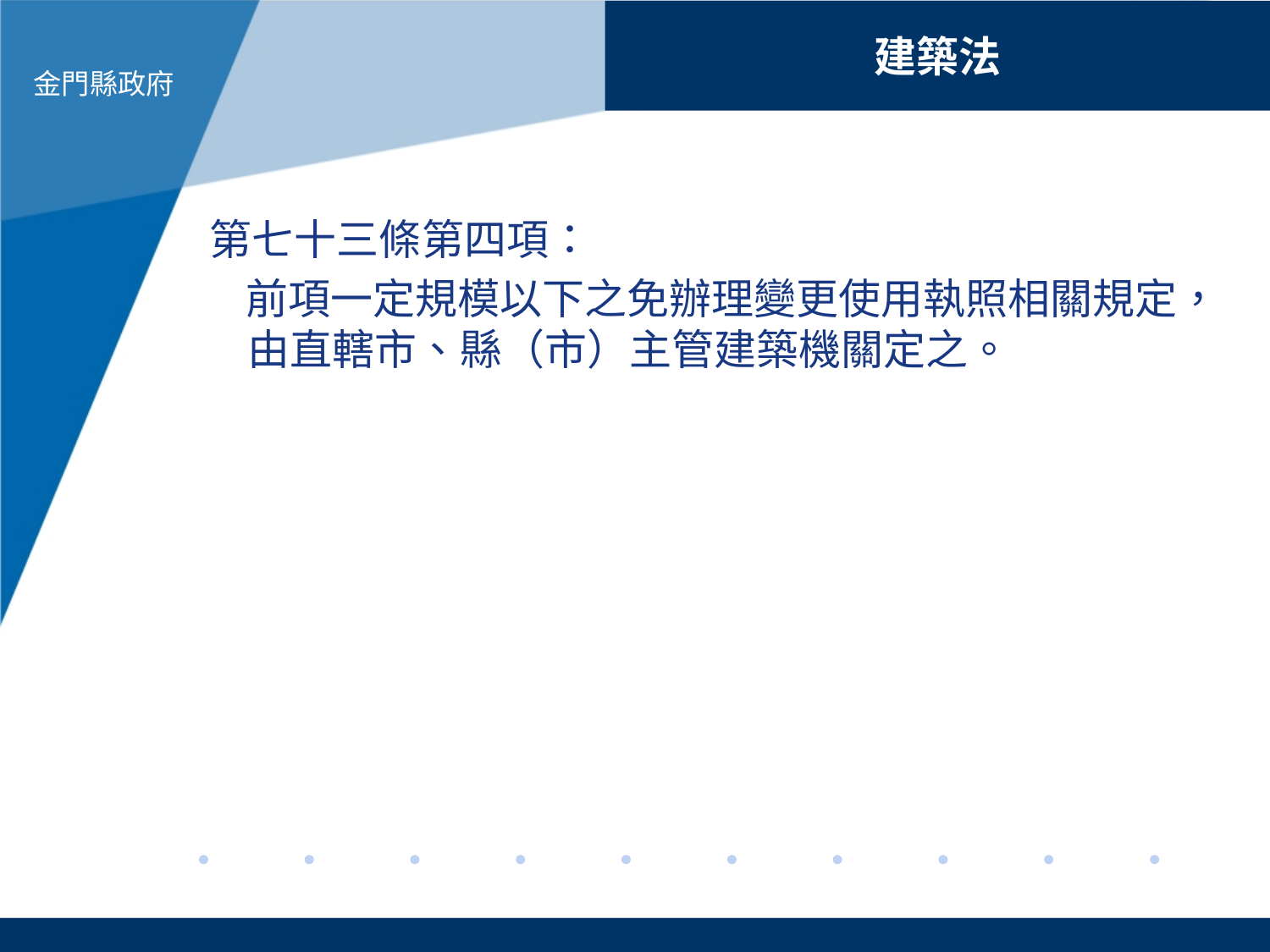

建築法
第七十三條第四項：
前項一定規模以下之免辦理變更使用執照相關規定，由直轄市、縣（市）主管建築機關定之。